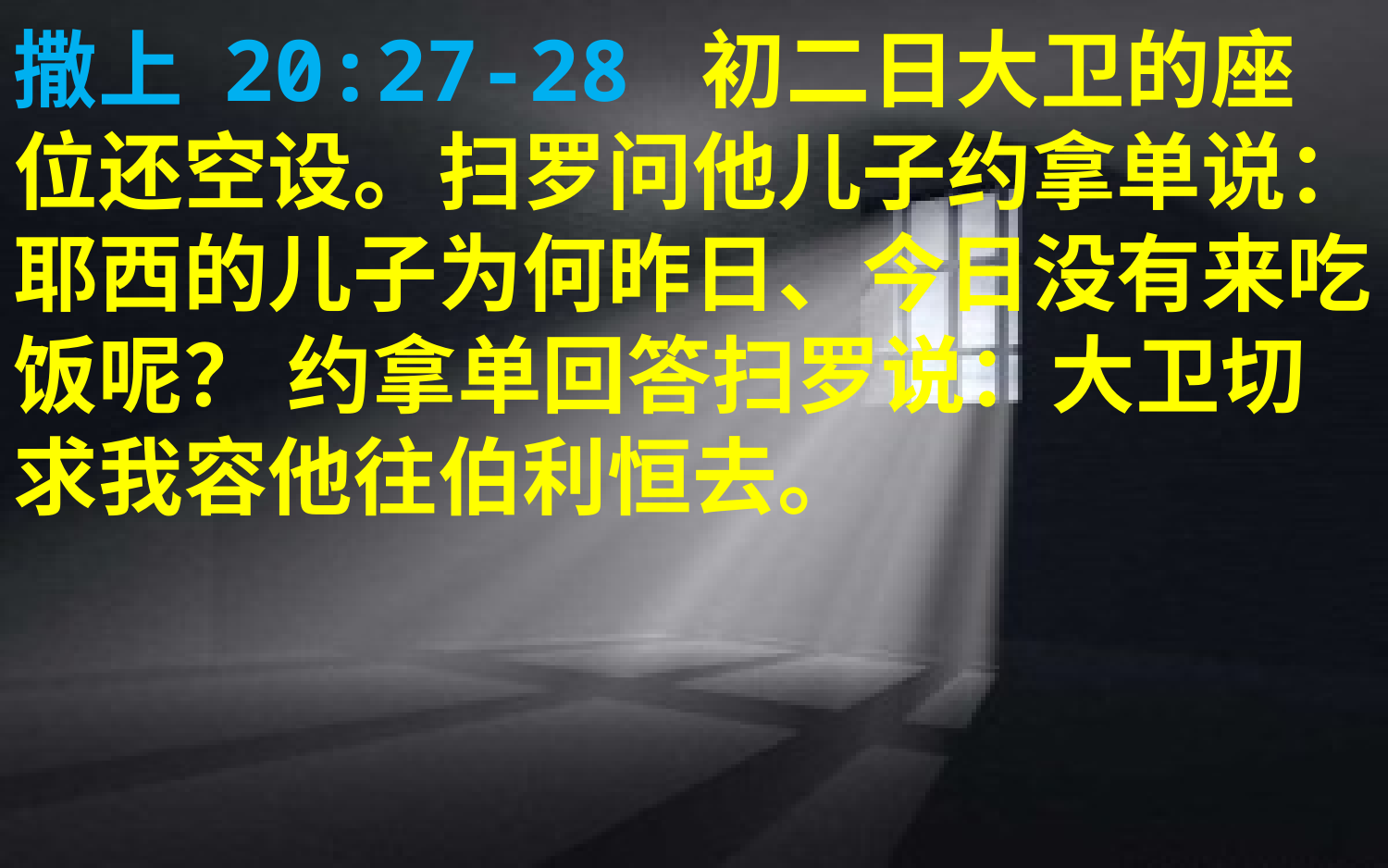

撒上 20:27-28 初二日大卫的座位还空设。扫罗问他儿子约拿单说：耶西的儿子为何昨日、今日没有来吃饭呢？ 约拿单回答扫罗说：大卫切求我容他往伯利恒去。